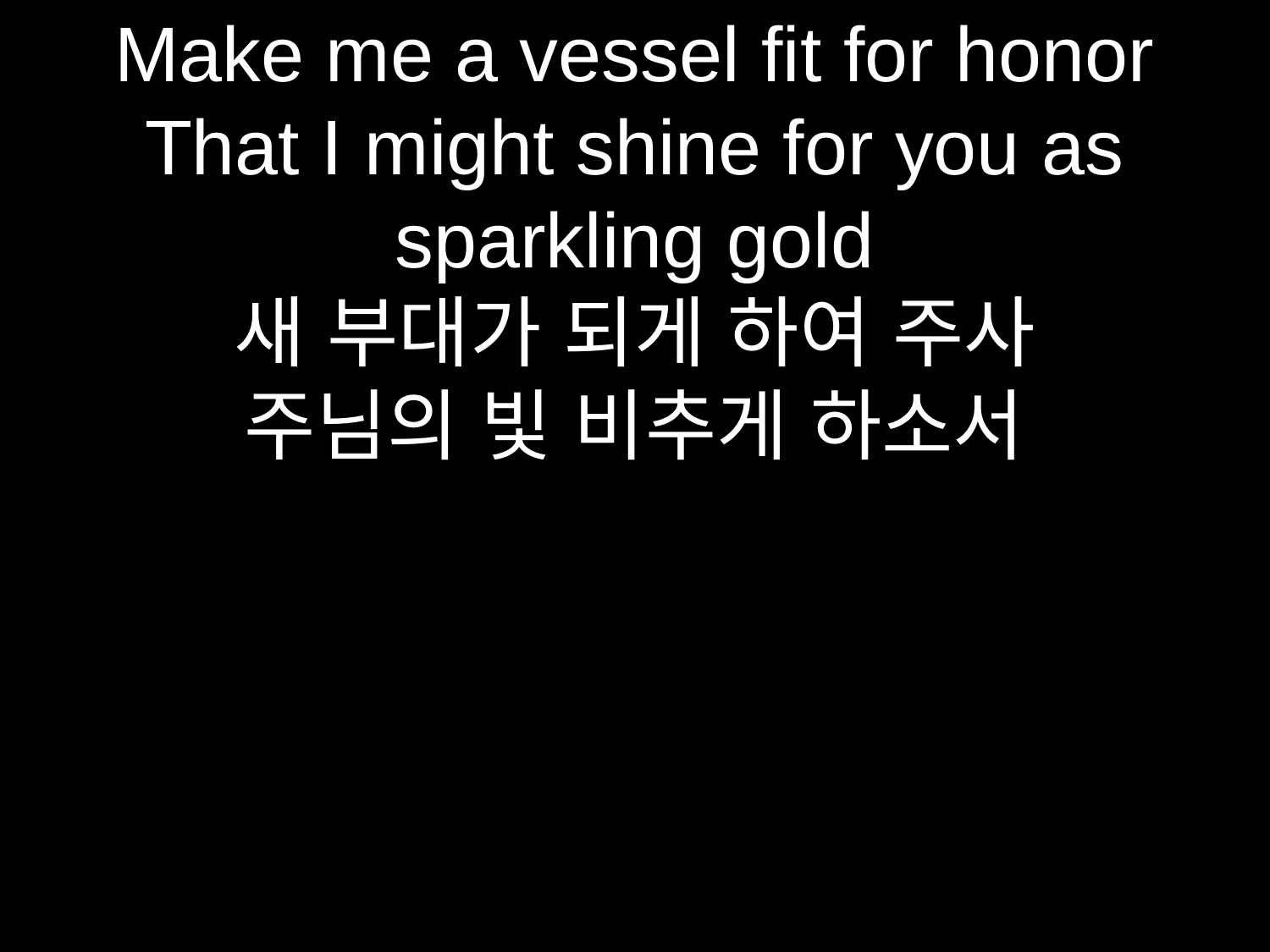

Make me a vessel fit for honor
That I might shine for you as sparkling gold
새 부대가 되게 하여 주사
주님의 빛 비추게 하소서